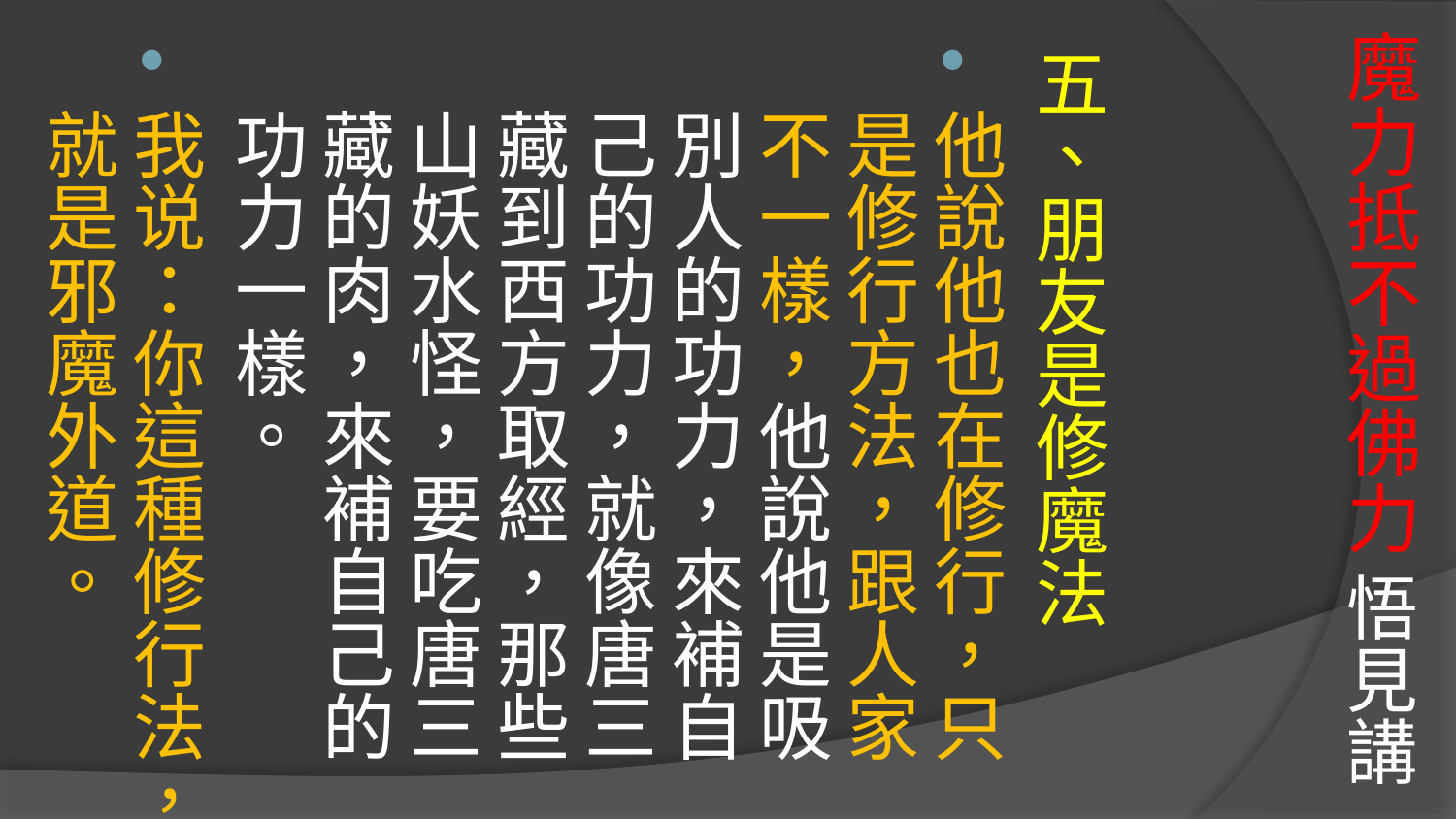

# 魔力抵不過佛力 悟見講
五、朋友是修魔法
他說他也在修行，只是修行方法，跟人家不一樣，他說他是吸別人的功力，來補自己的功力，就像唐三藏到西方取經，那些山妖水怪，要吃唐三藏的肉，來補自己的功力一樣。
我说：你這種修行法，就是邪魔外道。